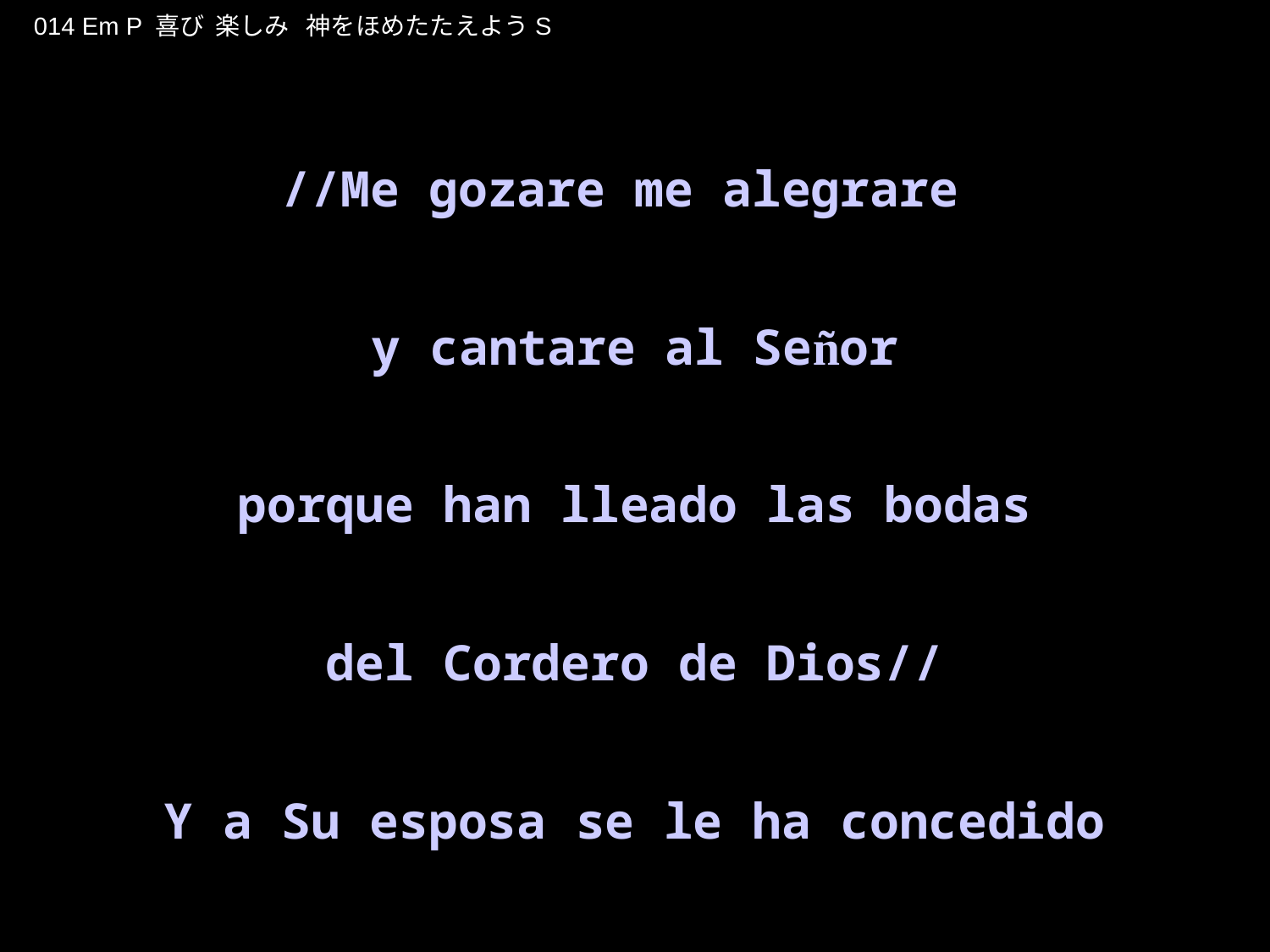

よろこびたのしみかみをほめたたえよう
★P
014 Em P 喜び  楽しみ   神をほめたたえようS
★５
//Me gozare me alegrare
y cantare al Señor
porque han lleado las bodas
del Cordero de Dios//
Y a Su esposa se le ha concedido
que se vista de lino fino
lino limpio resplandeciente
para recibir al Rey